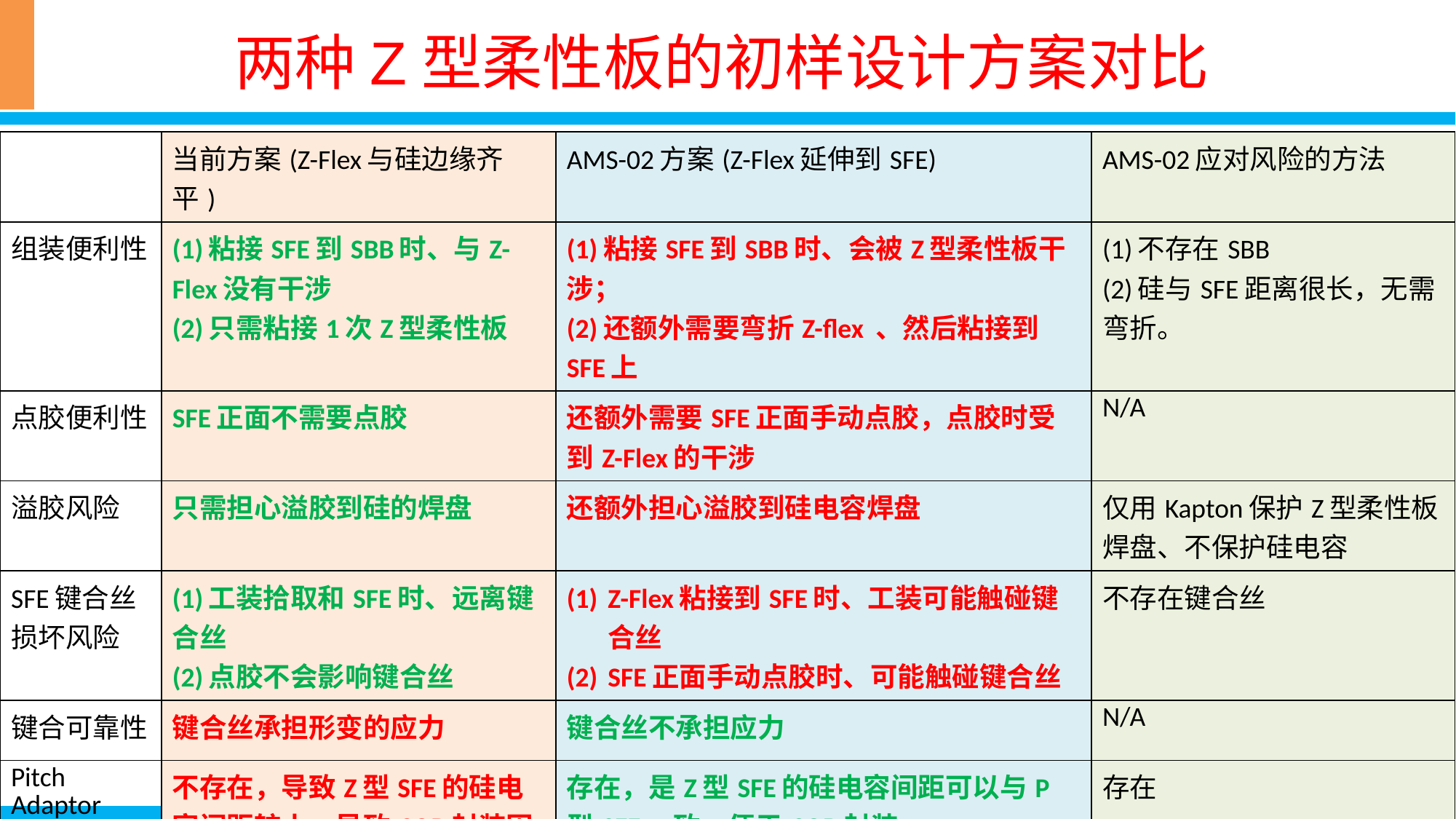

# 两种Z型柔性板的初样设计方案对比
|  | 当前方案(Z-Flex与硅边缘齐平) | AMS-02方案(Z-Flex延伸到SFE) | AMS-02应对风险的方法 |
| --- | --- | --- | --- |
| 组装便利性 | (1)粘接SFE到SBB时、与Z-Flex没有干涉 (2)只需粘接1次Z型柔性板 | (1)粘接SFE到SBB时、会被Z型柔性板干涉； (2)还额外需要弯折Z-flex 、然后粘接到SFE上 | (1)不存在SBB (2)硅与SFE距离很长，无需弯折。 |
| 点胶便利性 | SFE正面不需要点胶 | 还额外需要SFE正面手动点胶，点胶时受到Z-Flex的干涉 | N/A |
| 溢胶风险 | 只需担心溢胶到硅的焊盘 | 还额外担心溢胶到硅电容焊盘 | 仅用Kapton保护Z型柔性板焊盘、不保护硅电容 |
| SFE键合丝损坏风险 | (1)工装拾取和SFE时、远离键合丝 (2)点胶不会影响键合丝 | Z-Flex粘接到SFE时、工装可能触碰键合丝 SFE正面手动点胶时、可能触碰键合丝 | 不存在键合丝 |
| 键合可靠性 | 键合丝承担形变的应力 | 键合丝不承担应力 | N/A |
| Pitch Adaptor | 不存在，导致Z型SFE的硅电容间距较小、导致COB封装困难 | 存在，是Z型SFE的硅电容间距可以与P型SFE一致、便于COB封装 | 存在 |